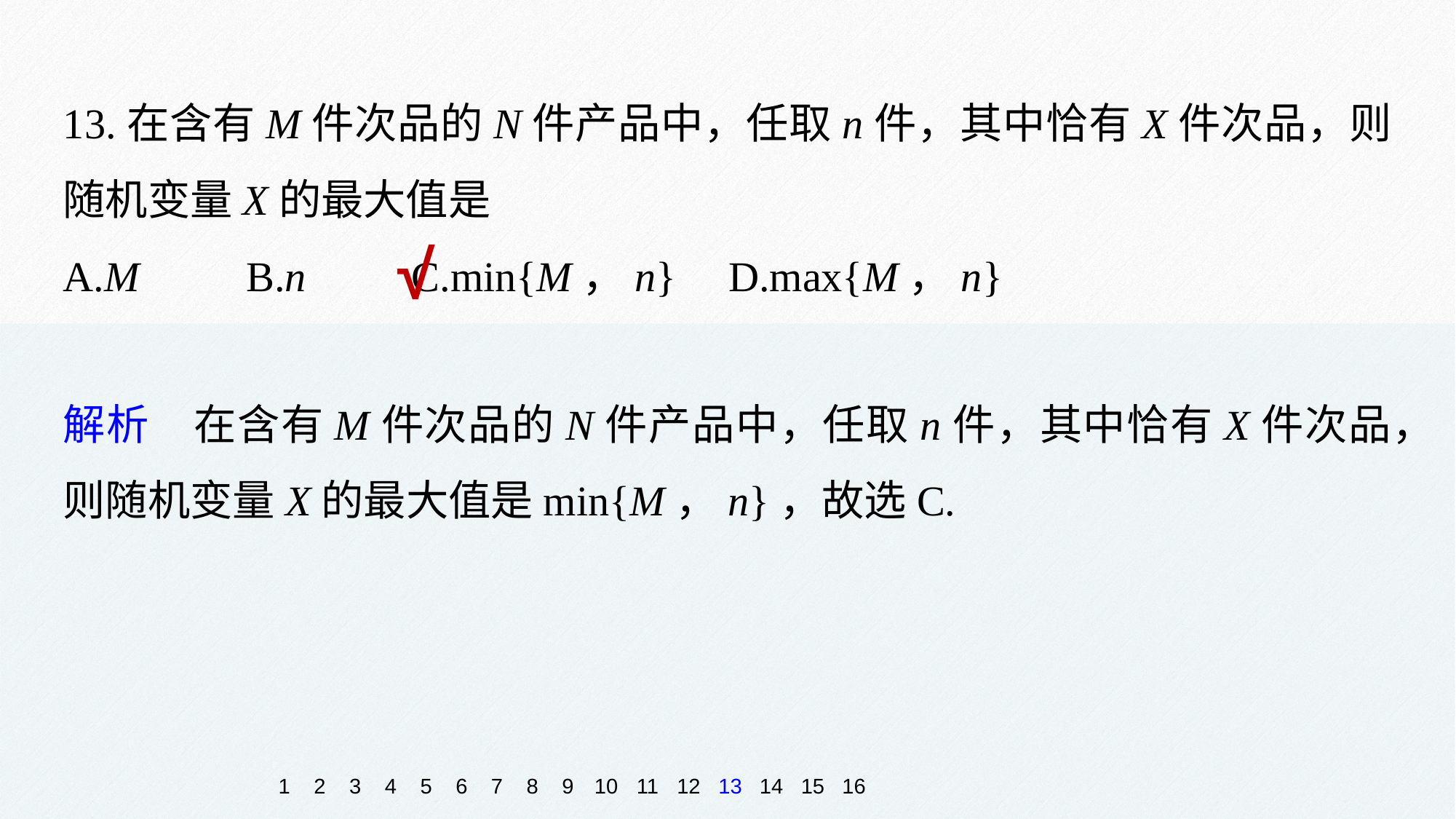

13.在含有M件次品的N件产品中，任取n件，其中恰有X件次品，则随机变量X的最大值是
A.M  	       B.n          C.min{M，n}  	 D.max{M，n}
√
解析　在含有M件次品的N件产品中，任取n件，其中恰有X件次品，则随机变量X的最大值是min{M，n}，故选C.
1
2
3
4
5
6
7
8
9
10
11
12
13
14
15
16